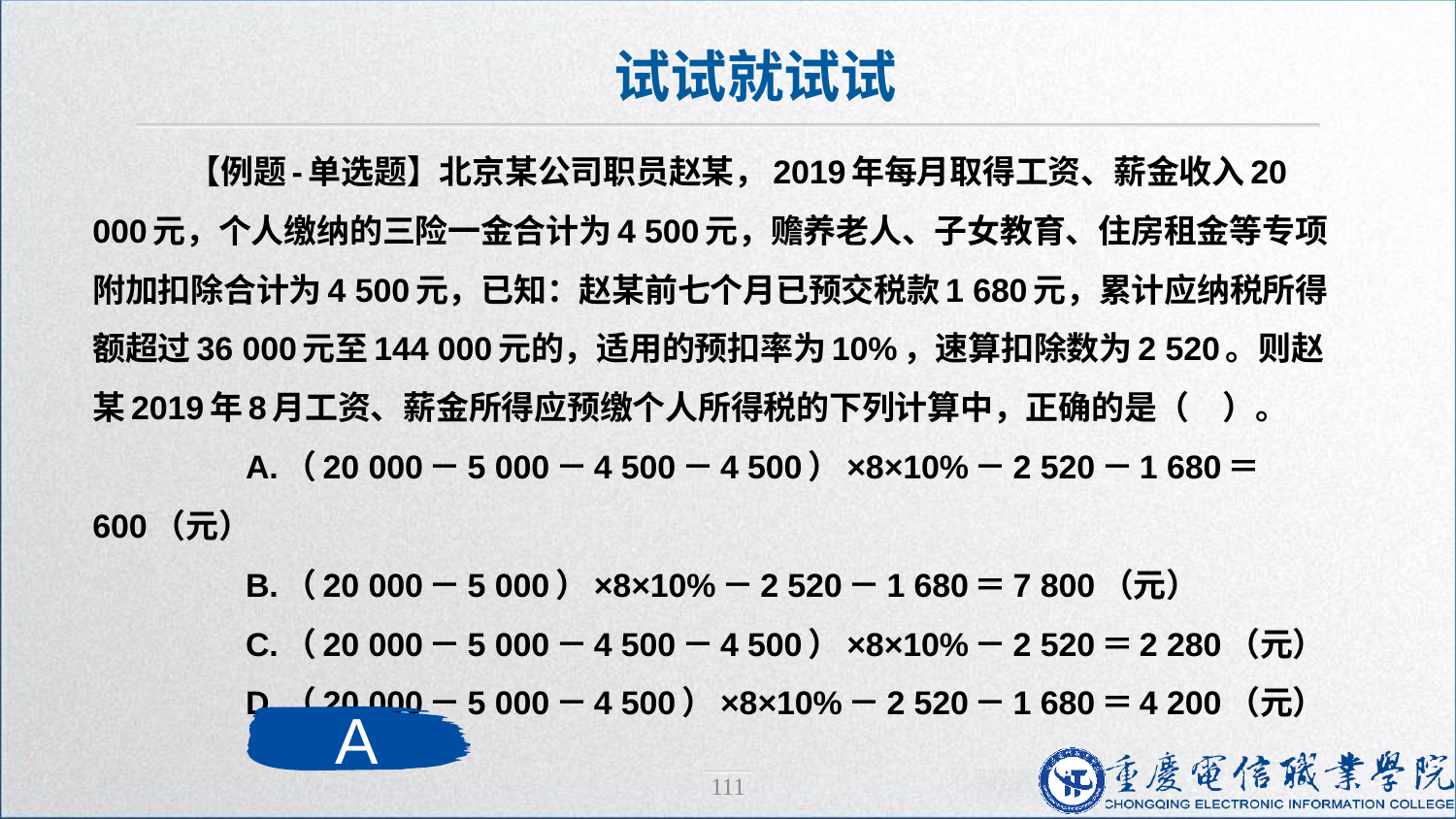

试试就试试
 【例题-单选题】北京某公司职员赵某，2019年每月取得工资、薪金收入20 000元，个人缴纳的三险一金合计为4 500元，赡养老人、子女教育、住房租金等专项附加扣除合计为4 500元，已知：赵某前七个月已预交税款1 680元，累计应纳税所得额超过36 000元至144 000元的，适用的预扣率为10%，速算扣除数为2 520。则赵某2019年8月工资、薪金所得应预缴个人所得税的下列计算中，正确的是（　）。
　　A.（20 000－5 000－4 500－4 500）×8×10%－2 520－1 680＝600（元）
　　B.（20 000－5 000）×8×10%－2 520－1 680＝7 800（元）
　　C.（20 000－5 000－4 500－4 500）×8×10%－2 520＝2 280（元）
　　D.（20 000－5 000－4 500）×8×10%－2 520－1 680＝4 200（元）

A
111